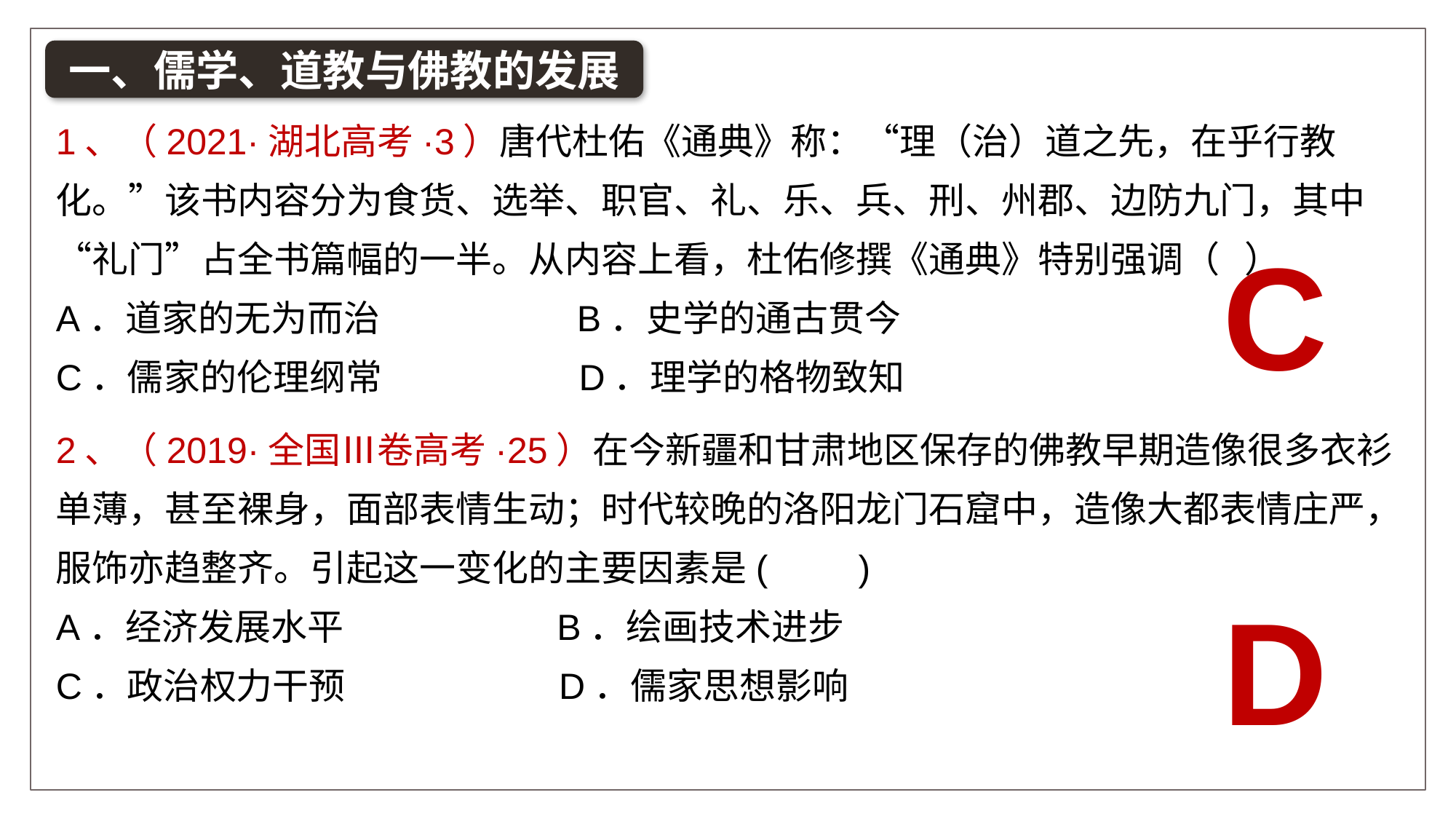

一、儒学、道教与佛教的发展
1、（2021·湖北高考·3）唐代杜佑《通典》称：“理（治）道之先，在乎行教化。”该书内容分为食货、选举、职官、礼、乐、兵、刑、州郡、边防九门，其中“礼门”占全书篇幅的一半。从内容上看，杜佑修撰《通典》特别强调（   ）
A．道家的无为而治                       B．史学的通古贯今
C．儒家的伦理纲常                       D．理学的格物致知
C
2、（2019·全国Ⅲ卷高考·25）在今新疆和甘肃地区保存的佛教早期造像很多衣衫单薄，甚至裸身，面部表情生动；时代较晚的洛阳龙门石窟中，造像大都表情庄严，服饰亦趋整齐。引起这一变化的主要因素是(　　)
A．经济发展水平                         B．绘画技术进步
C．政治权力干预                         D．儒家思想影响
D